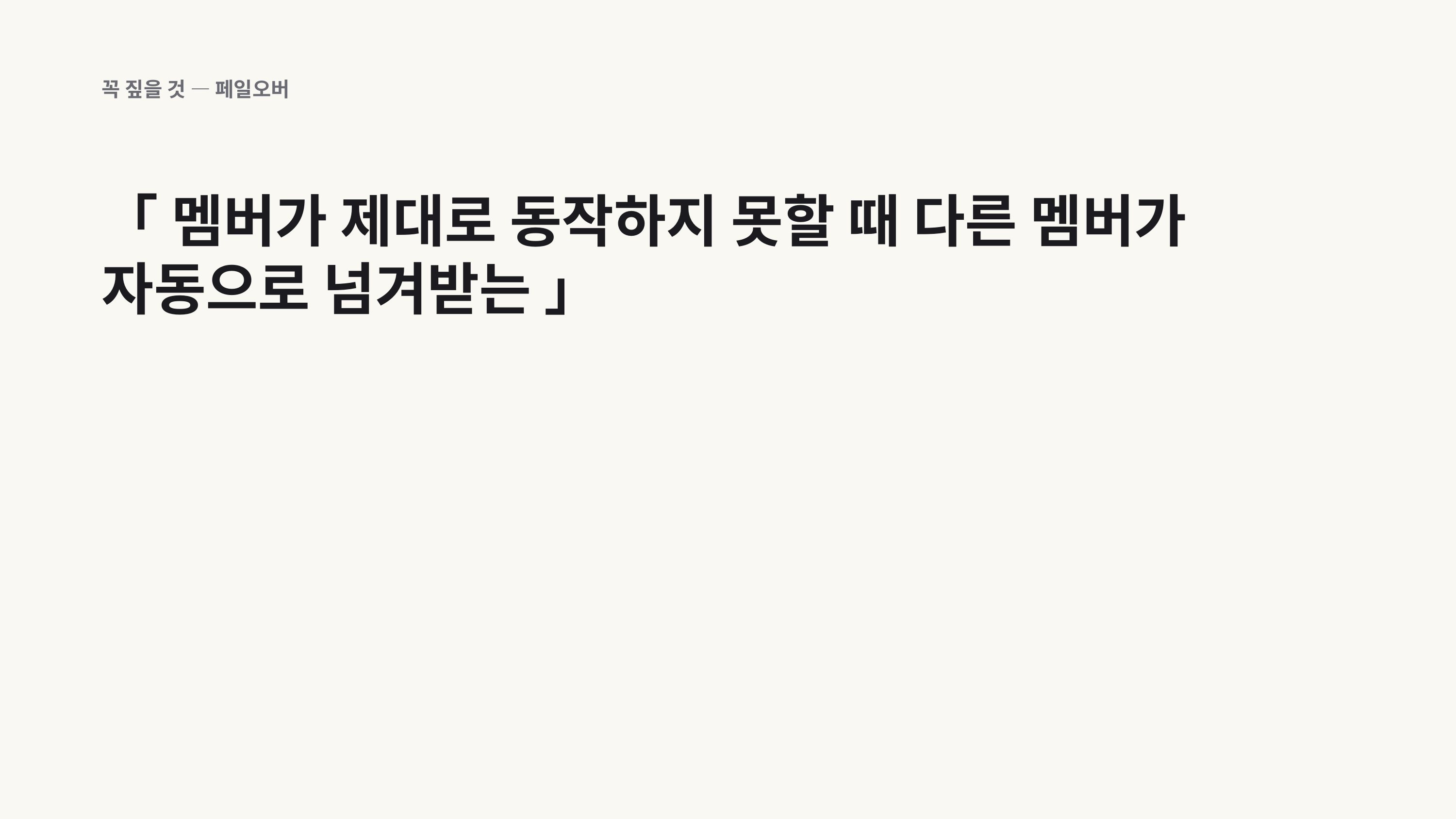

꼭 짚을 것 — 페일오버
「 멤버가 제대로 동작하지 못할 때 다른 멤버가 자동으로 넘겨받는 」